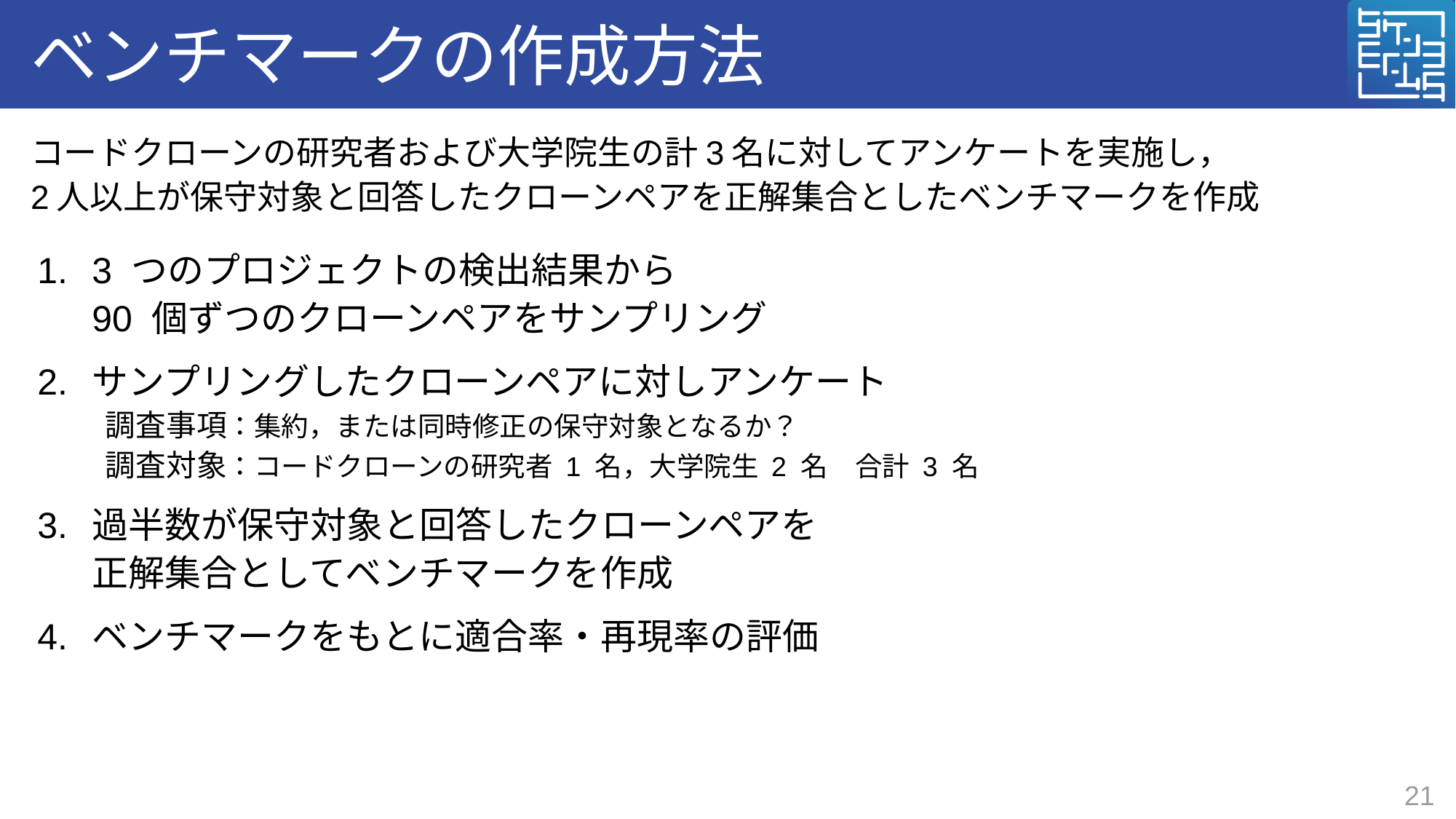

# ベンチマークの作成方法
コードクローンの研究者および大学院生の計3名に対してアンケートを実施し，
2人以上が保守対象と回答したクローンペアを正解集合としたベンチマークを作成
3 つのプロジェクトの検出結果から
90 個ずつのクローンペアをサンプリング
サンプリングしたクローンペアに対しアンケート
調査事項：集約，または同時修正の保守対象となるか？
調査対象：コードクローンの研究者 1 名，大学院生 2 名　合計 3 名
過半数が保守対象と回答したクローンペアを
正解集合としてベンチマークを作成
ベンチマークをもとに適合率・再現率の評価

21